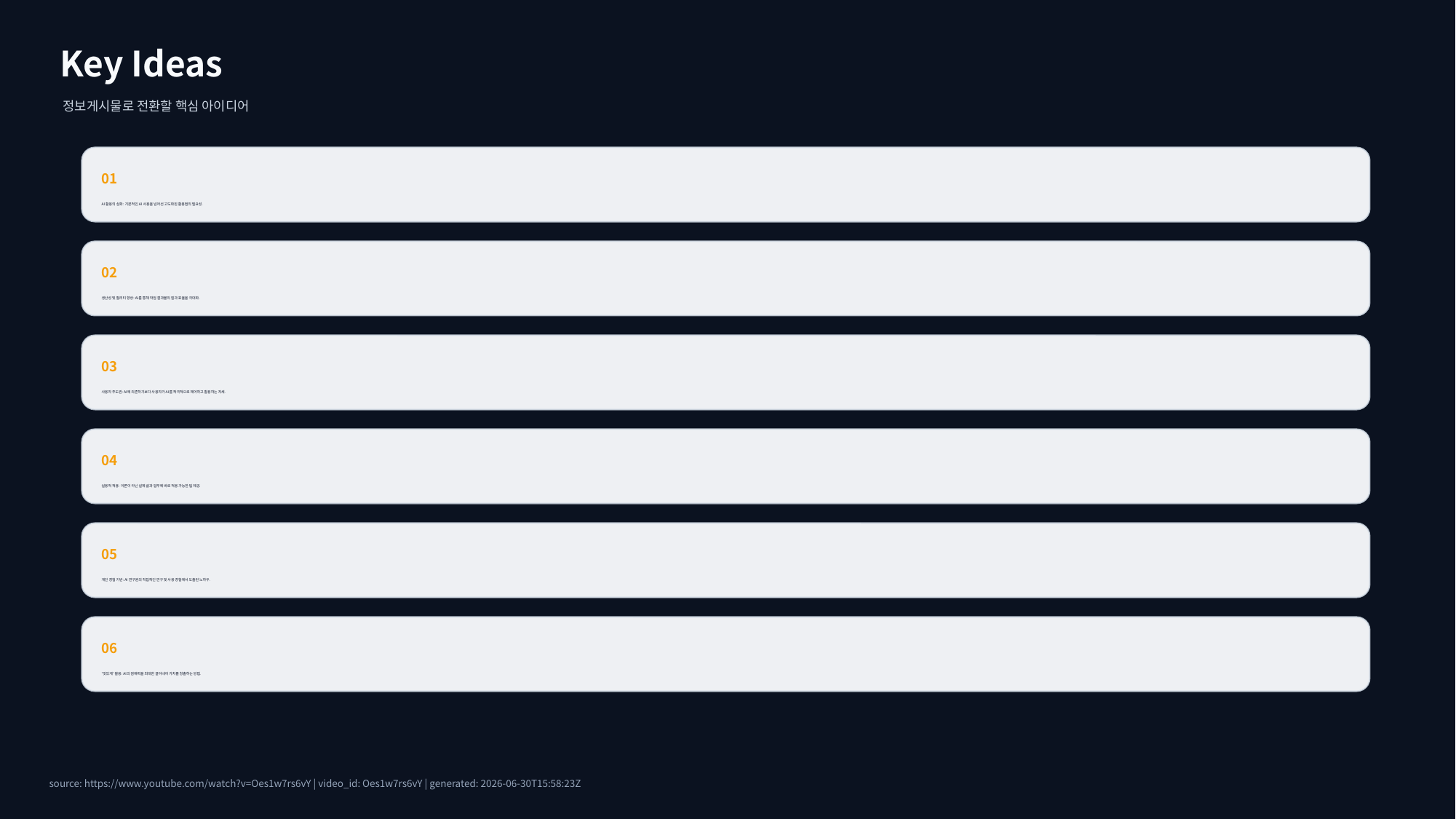

Key Ideas
정보게시물로 전환할 핵심 아이디어

01
AI 활용의 심화: 기본적인 AI 사용을 넘어선 고도화된 활용법의 필요성.

02
생산성 및 퀄리티 향상: AI를 통해 작업 결과물의 질과 효율을 극대화.

03
사용자 주도권: AI에 의존하기보다 사용자가 AI를 적극적으로 제어하고 활용하는 자세.

04
실용적 적용: 이론이 아닌 실제 삶과 업무에 바로 적용 가능한 팁 제공.

05
개인 경험 기반: AI 연구원의 직접적인 연구 및 사용 경험에서 도출된 노하우.

06
'맛있게' 활용: AI의 잠재력을 최대한 끌어내어 가치를 창출하는 방법.
source: https://www.youtube.com/watch?v=Oes1w7rs6vY | video_id: Oes1w7rs6vY | generated: 2026-06-30T15:58:23Z